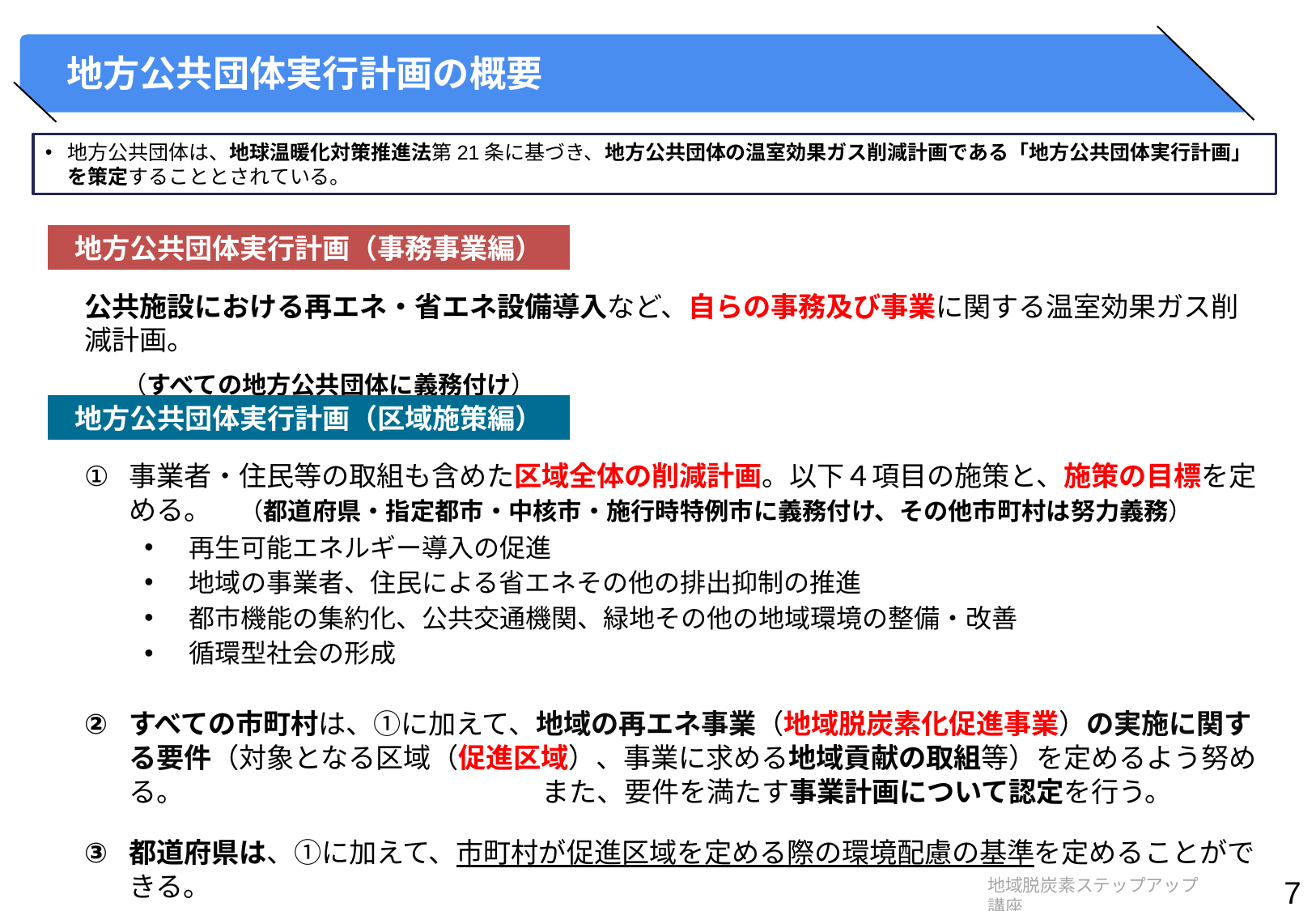

地方公共団体実行計画の概要
地方公共団体は、地球温暖化対策推進法第21条に基づき、地方公共団体の温室効果ガス削減計画である「地方公共団体実行計画」を策定することとされている。
地方公共団体実行計画（事務事業編）
１．事務事業編
公共施設における再エネ・省エネ設備導入など、自らの事務及び事業に関する温室効果ガス削減計画。
　　　　（すべての地方公共団体に義務付け）
地方公共団体実行計画（区域施策編）
２．区域施策編
事業者・住民等の取組も含めた区域全体の削減計画。以下４項目の施策と、施策の目標を定める。　（都道府県・指定都市・中核市・施行時特例市に義務付け、その他市町村は努力義務）

すべての市町村は、①に加えて、地域の再エネ事業（地域脱炭素化促進事業）の実施に関する要件（対象となる区域（促進区域）、事業に求める地域貢献の取組等）を定めるよう努める。　　　　　　　　　　　　　また、要件を満たす事業計画について認定を行う。
都道府県は、①に加えて、市町村が促進区域を定める際の環境配慮の基準を定めることができる。
再生可能エネルギー導入の促進
地域の事業者、住民による省エネその他の排出抑制の推進
都市機能の集約化、公共交通機関、緑地その他の地域環境の整備・改善
循環型社会の形成